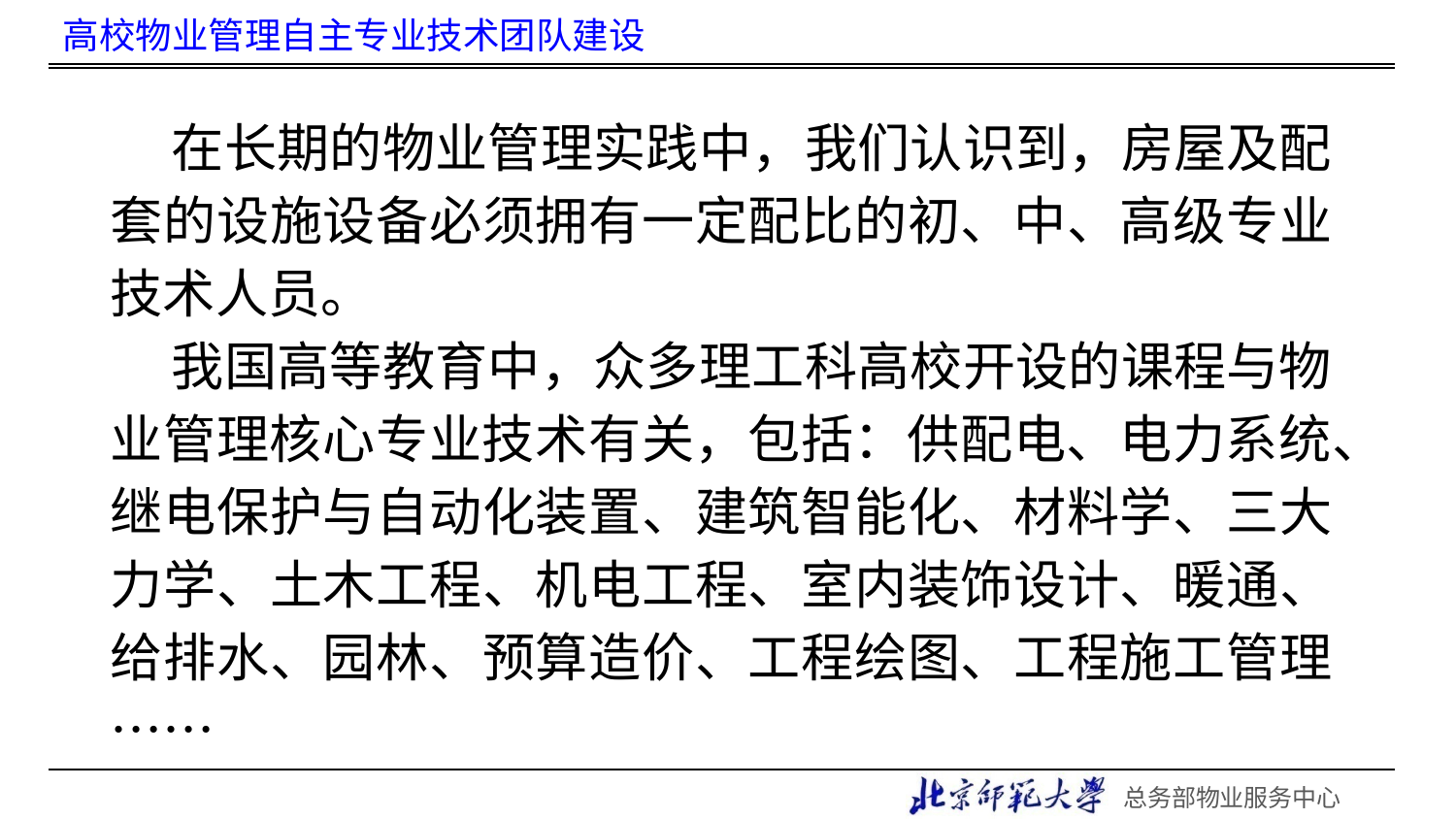

在长期的物业管理实践中，我们认识到，房屋及配套的设施设备必须拥有一定配比的初、中、高级专业技术人员。
    我国高等教育中，众多理工科高校开设的课程与物业管理核心专业技术有关，包括：供配电、电力系统、继电保护与自动化装置、建筑智能化、材料学、三大力学、土木工程、机电工程、室内装饰设计、暖通、给排水、园林、预算造价、工程绘图、工程施工管理……